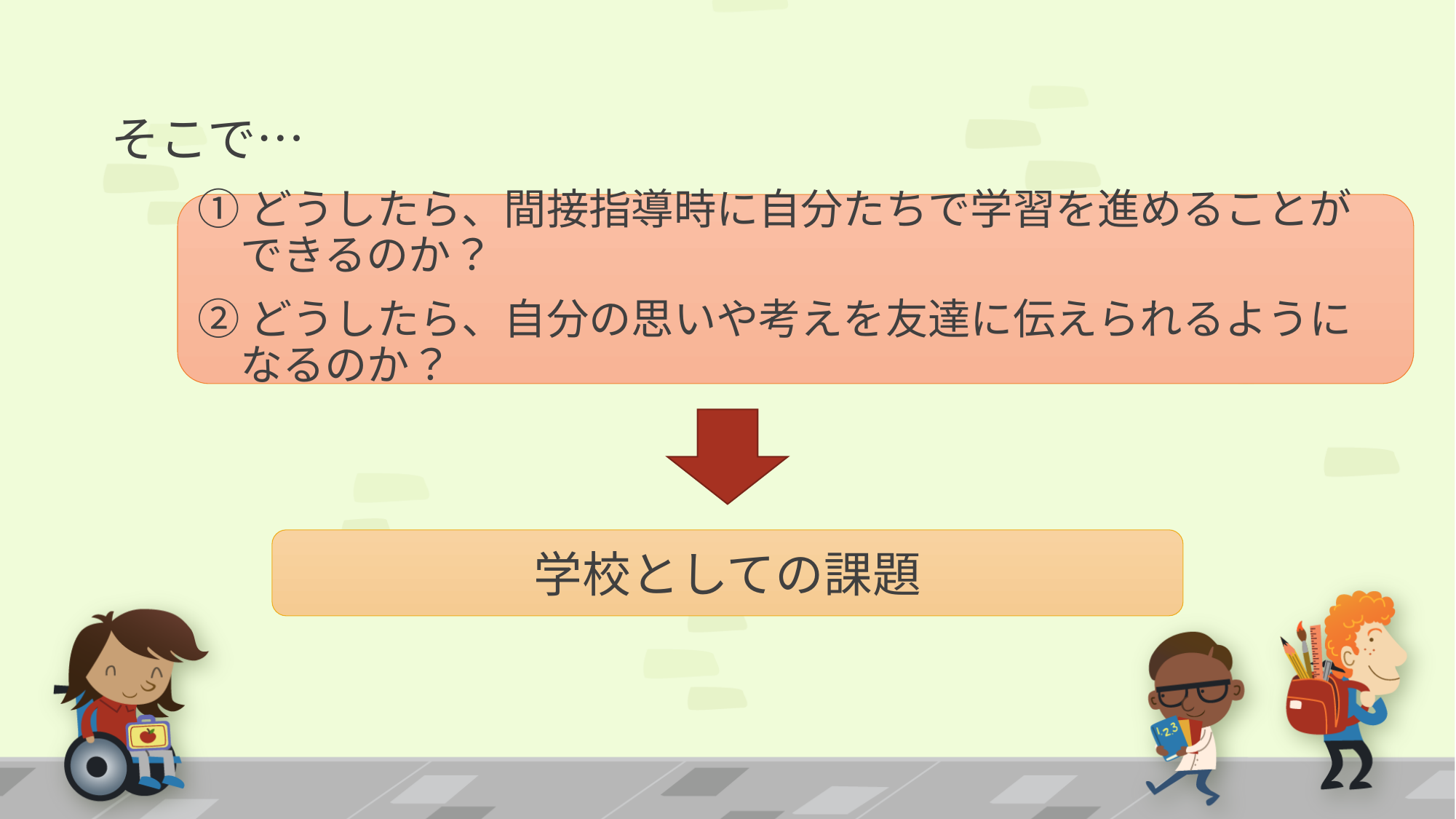

# そこで…
①どうしたら、間接指導時に自分たちで学習を進めることができるのか？
②どうしたら、自分の思いや考えを友達に伝えられるようになるのか？

学校としての課題